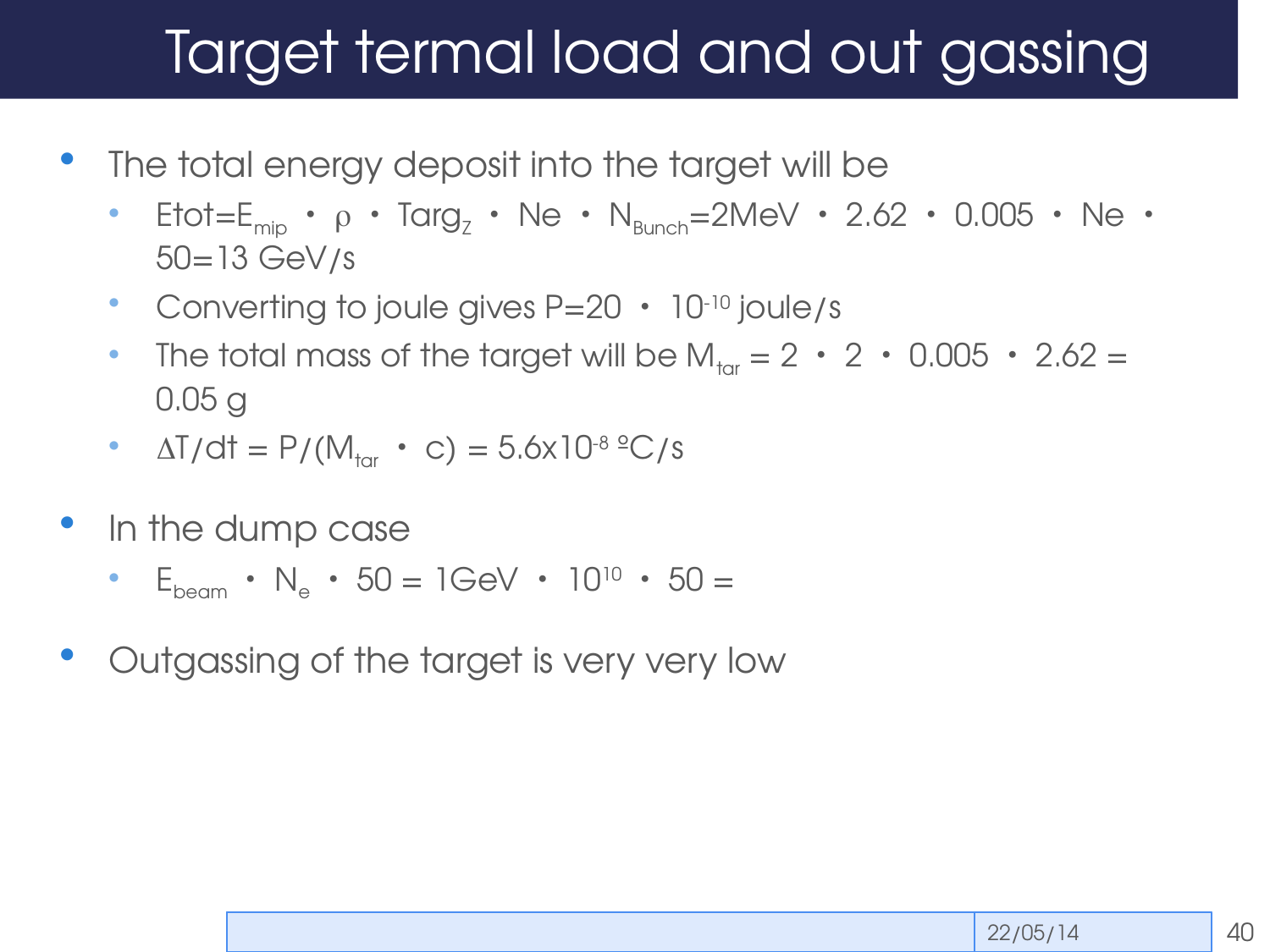

# Target termal load and out gassing
The total energy deposit into the target will be
Etot=Emip・ρ・TargZ・Ne・NBunch=2MeV・2.62・0.005・Ne・50=13 GeV/s
Converting to joule gives P=20・10-10 joule/s
The total mass of the target will be Mtar = 2・2・0.005・2.62 = 0.05 g
ΔT/dt = P/(Mtar・c) = 5.6x10-8 ºC/s
In the dump case
Ebeam・Ne・50 = 1GeV・1010・50 =
Outgassing of the target is very very low
Mauro Raggi & Venelin Kozhuharov - I.N.F.N. - LNF
22/05/14
40